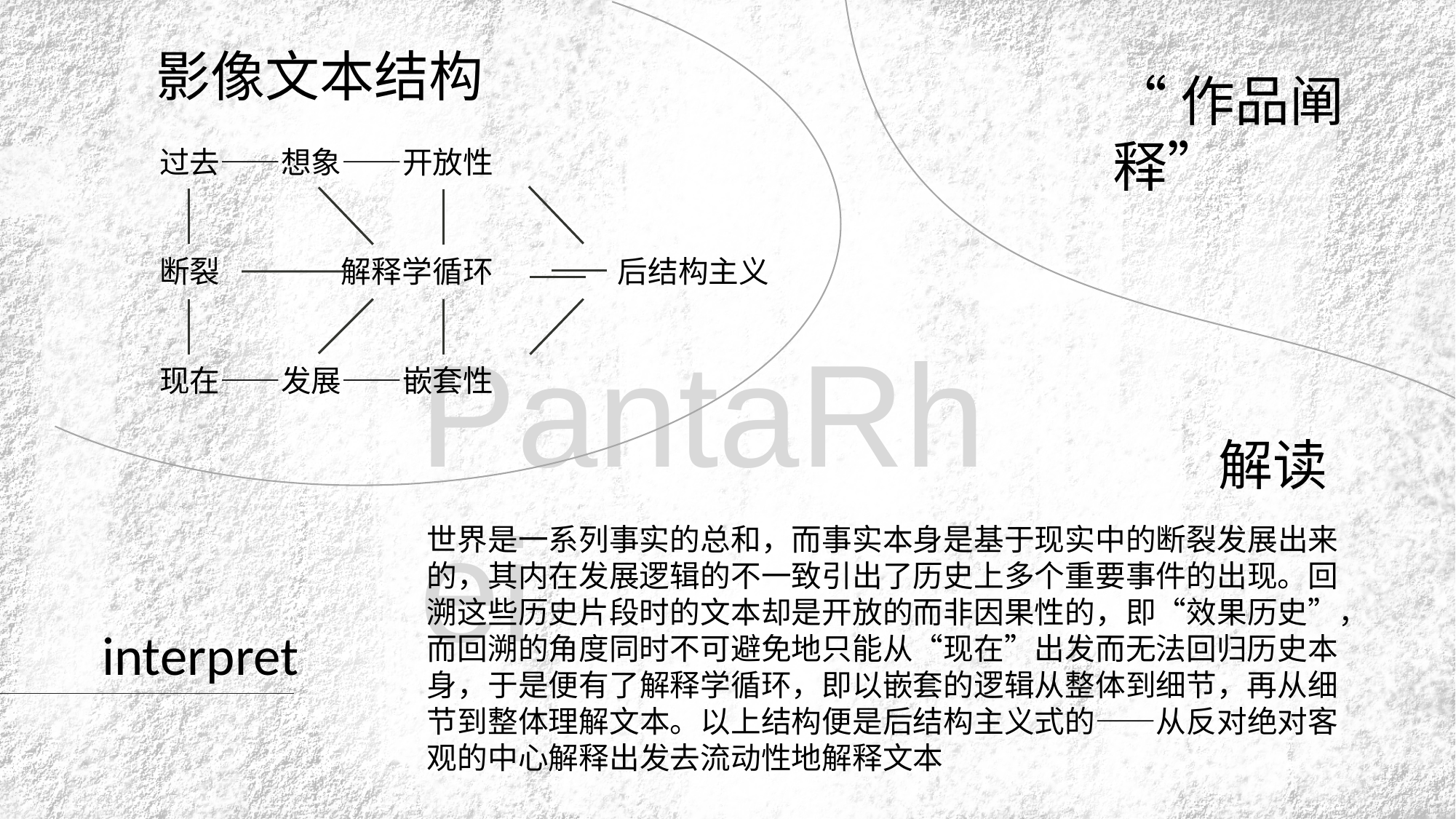

影像文本结构
“作品阐释”
过去——想象——开放性

断裂                  解释学循环

现在——发展——嵌套性
   后结构主义
PantaRhei
       解读
世界是一系列事实的总和，而事实本身是基于现实中的断裂发展出来的，其内在发展逻辑的不一致引出了历史上多个重要事件的出现。回溯这些历史片段时的文本却是开放的而非因果性的，即“效果历史”，而回溯的角度同时不可避免地只能从“现在”出发而无法回归历史本身，于是便有了解释学循环，即以嵌套的逻辑从整体到细节，再从细节到整体理解文本。以上结构便是后结构主义式的——从反对绝对客观的中心解释出发去流动性地解释文本

interpret